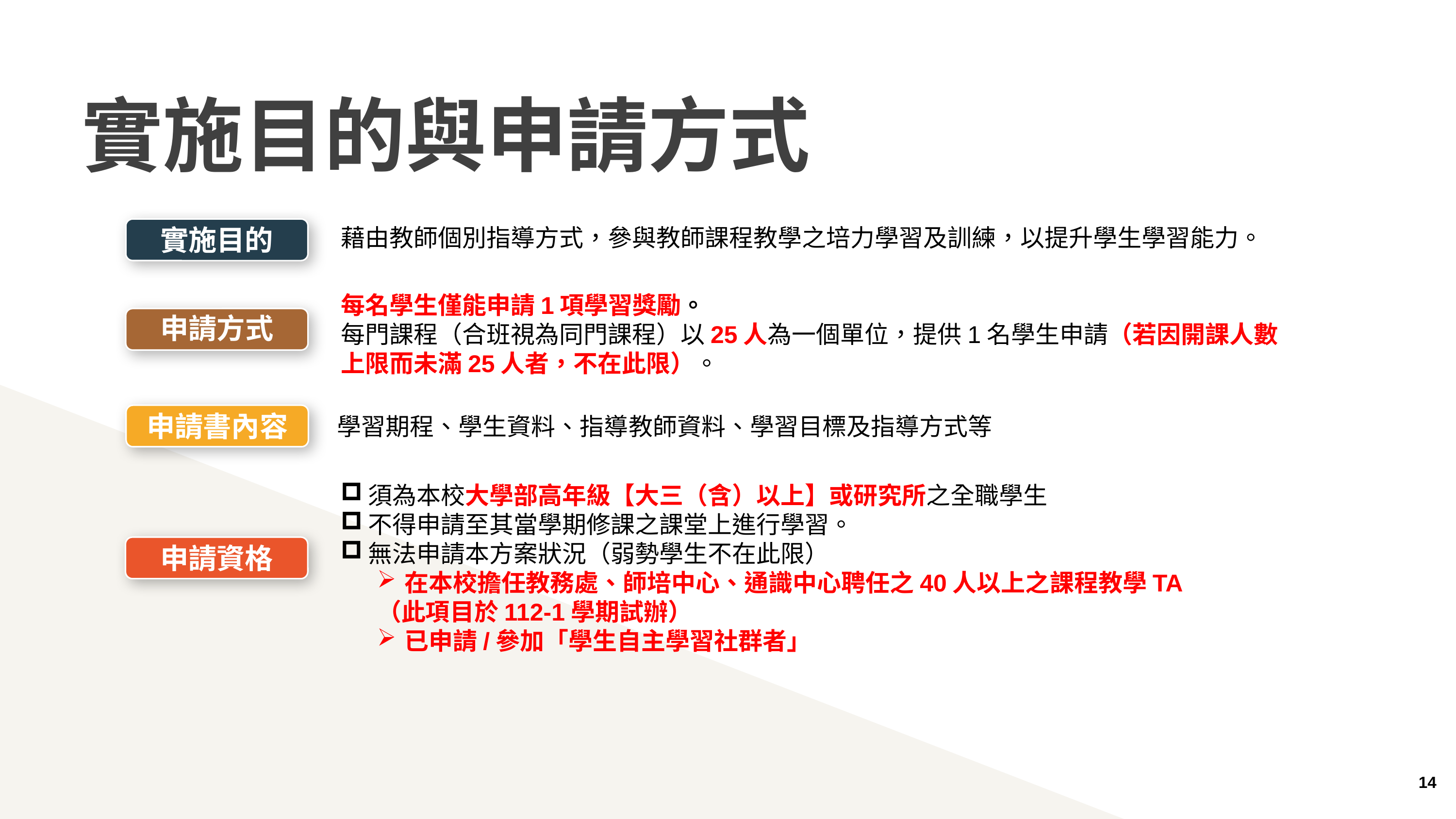

實施目的與申請方式
實施目的

藉由教師個別指導方式，參與教師課程教學之培力學習及訓練，以提升學生學習能力。
每名學生僅能申請1項學習獎勵。
每門課程（合班視為同門課程）以25人為一個單位，提供1名學生申請（若因開課人數上限而未滿25人者，不在此限）。
申請方式

申請書內容

學習期程、學生資料、指導教師資料、學習目標及指導方式等
須為本校大學部高年級【大三（含）以上】或研究所之全職學生
不得申請至其當學期修課之課堂上進行學習。
無法申請本方案狀況（弱勢學生不在此限）
在本校擔任教務處、師培中心、通識中心聘任之40人以上之課程教學TA
（此項目於112-1學期試辦）
已申請/參加「學生自主學習社群者」
申請資格

14